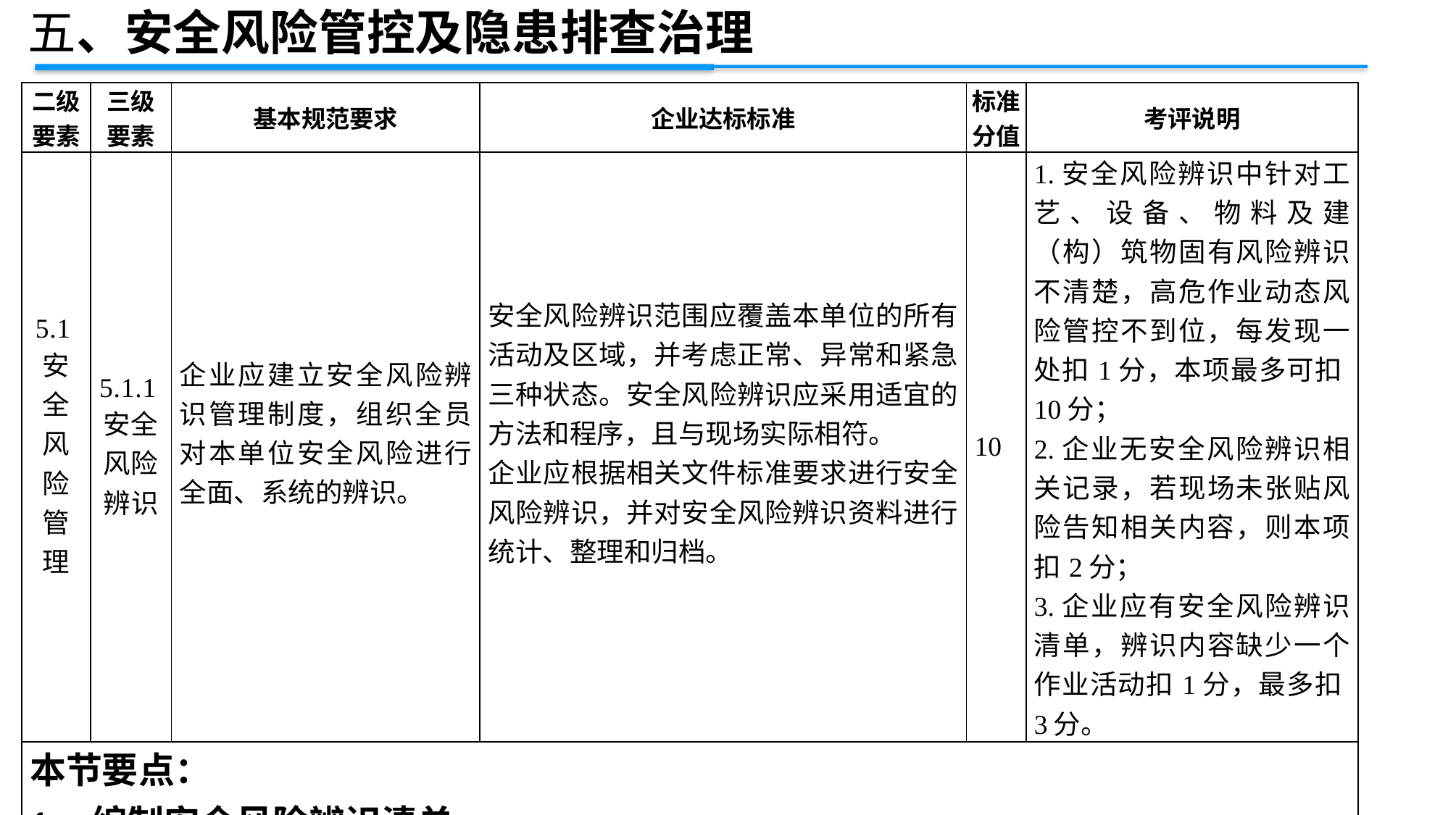

五、安全风险管控及隐患排查治理

| 二级 要素 | 三级 要素 | 基本规范要求 | 企业达标标准 | 标准 分值 | 考评说明 |
| --- | --- | --- | --- | --- | --- |
| 5.1安全风险管理 | 5.1.1安全风险辨识 | 企业应建立安全风险辨识管理制度，组织全员对本单位安全风险进行全面、系统的辨识。 | 安全风险辨识范围应覆盖本单位的所有活动及区域，并考虑正常、异常和紧急三种状态。安全风险辨识应采用适宜的方法和程序，且与现场实际相符。 企业应根据相关文件标准要求进行安全风险辨识，并对安全风险辨识资料进行统计、整理和归档。 | 10 | 1.安全风险辨识中针对工艺、设备、物料及建（构）筑物固有风险辨识不清楚，高危作业动态风险管控不到位，每发现一处扣1分，本项最多可扣10分； 2.企业无安全风险辨识相关记录，若现场未张贴风险告知相关内容，则本项扣2分； 3.企业应有安全风险辨识清单，辨识内容缺少一个作业活动扣1分，最多扣3分。 |
| 本节要点： 1、编制安全风险辨识清单。 2、安全风险辨识覆盖企业所有区域及作业，特别对于危险作业的辨识，如有限空间等。 3、检查现场是否张贴相对应的安全风险告知牌。 |  |  |  |  |  |